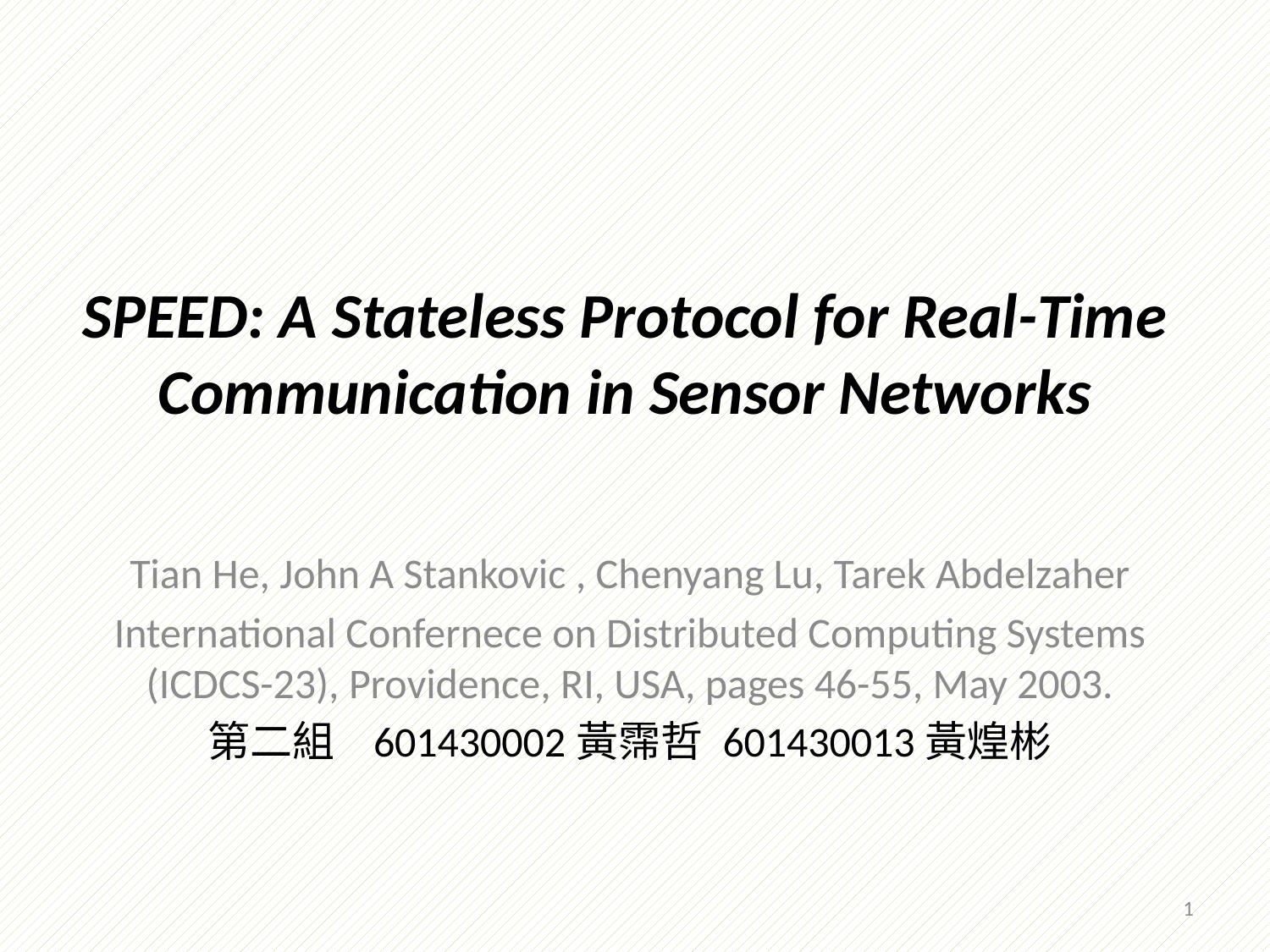

# SPEED: A Stateless Protocol for Real-Time Communication in Sensor Networks
Tian He, John A Stankovic , Chenyang Lu, Tarek Abdelzaher
International Confernece on Distributed Computing Systems (ICDCS-23), Providence, RI, USA, pages 46-55, May 2003.
第二組   601430002黃霈哲 601430013黃煌彬

1